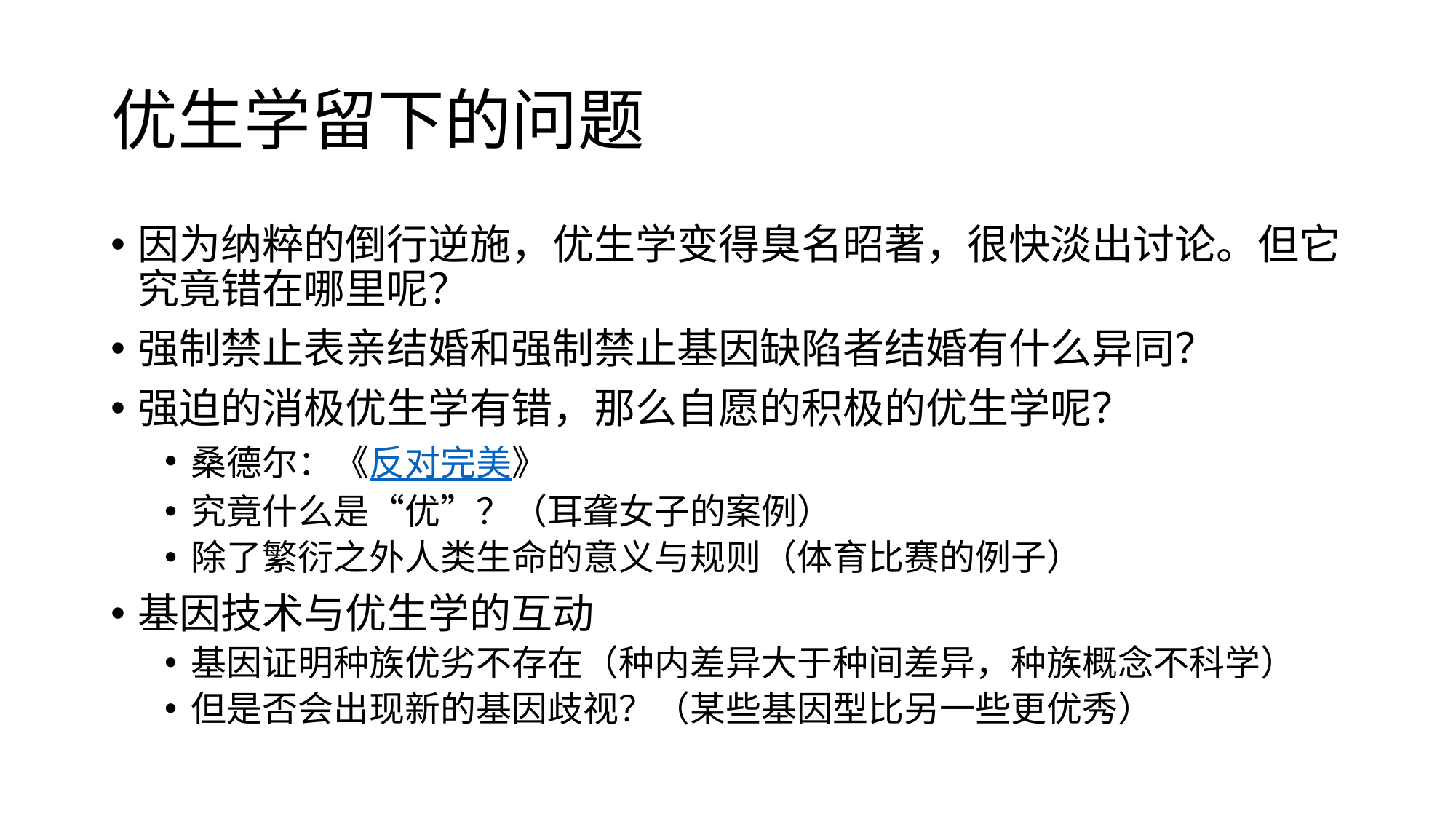

# 优生学留下的问题
因为纳粹的倒行逆施，优生学变得臭名昭著，很快淡出讨论。但它究竟错在哪里呢？
强制禁止表亲结婚和强制禁止基因缺陷者结婚有什么异同？
强迫的消极优生学有错，那么自愿的积极的优生学呢？
桑德尔：《反对完美》
究竟什么是“优”？（耳聋女子的案例）
除了繁衍之外人类生命的意义与规则（体育比赛的例子）
基因技术与优生学的互动
基因证明种族优劣不存在（种内差异大于种间差异，种族概念不科学）
但是否会出现新的基因歧视？（某些基因型比另一些更优秀）